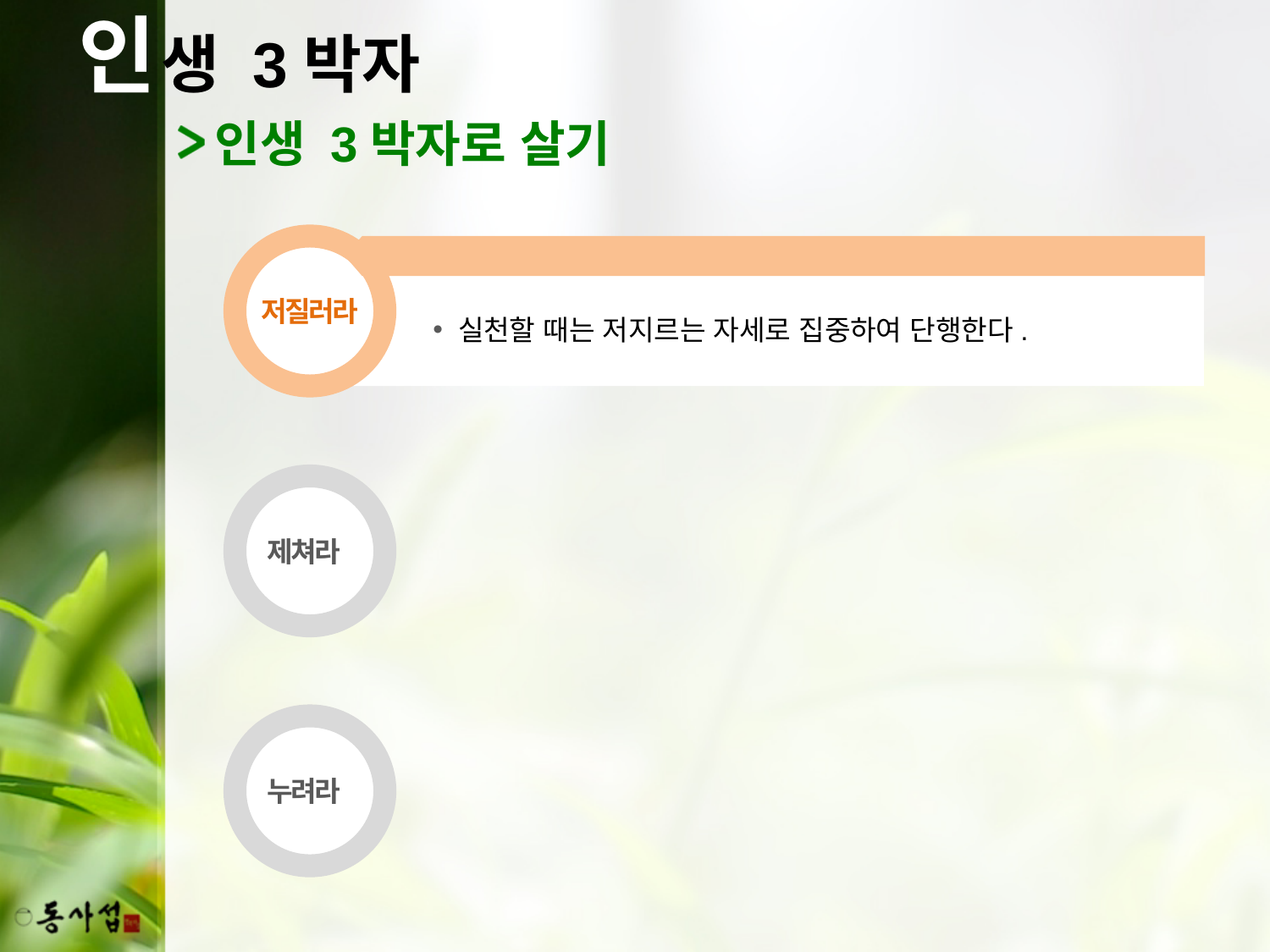

인
생 3박자
인생 3박자로 살기
저질러라

실천할 때는 저지르는 자세로 집중하여 단행한다.
제쳐라
누려라